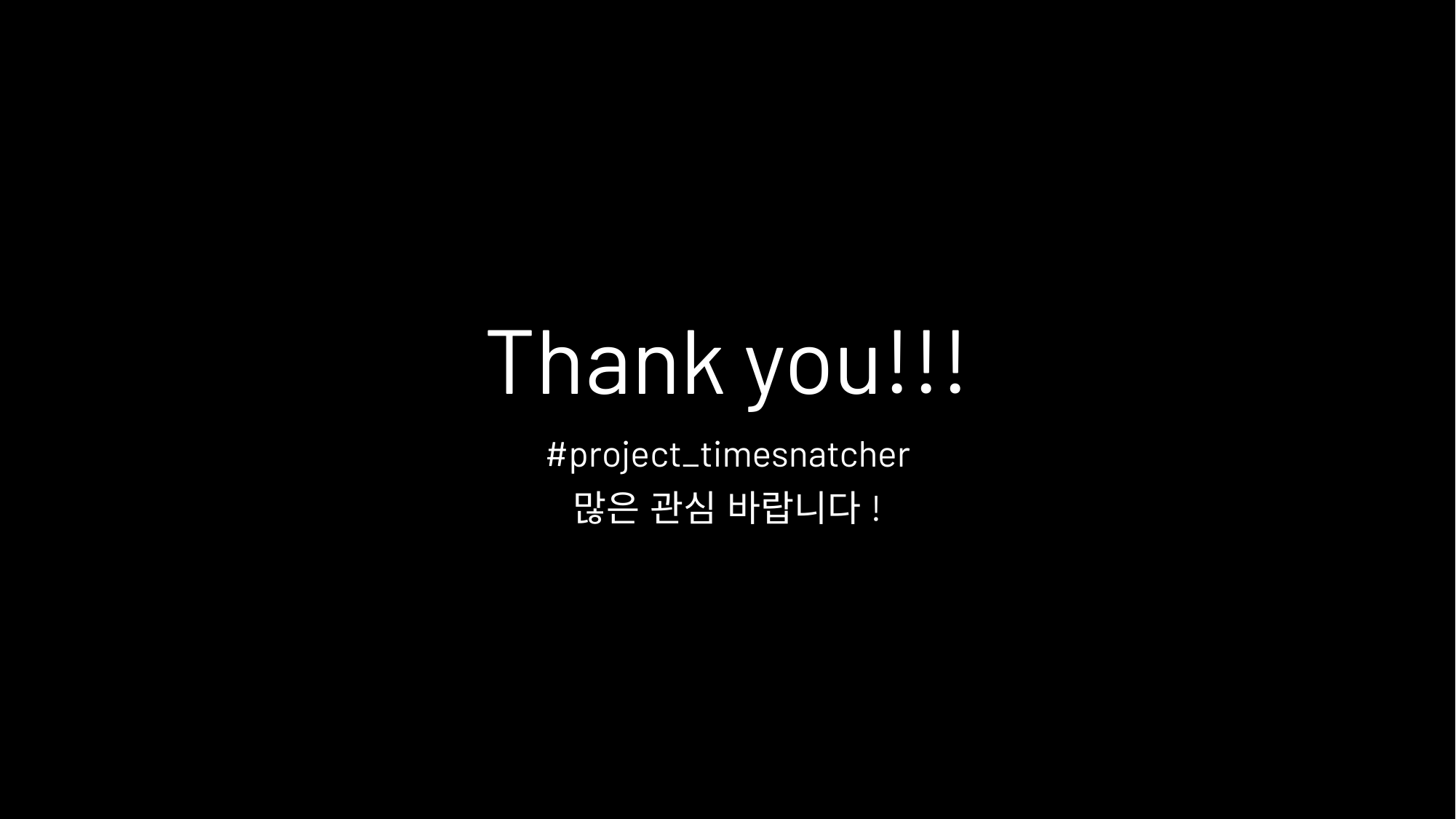

# Thank you!!!
#project_timesnatcher
많은 관심 바랍니다!